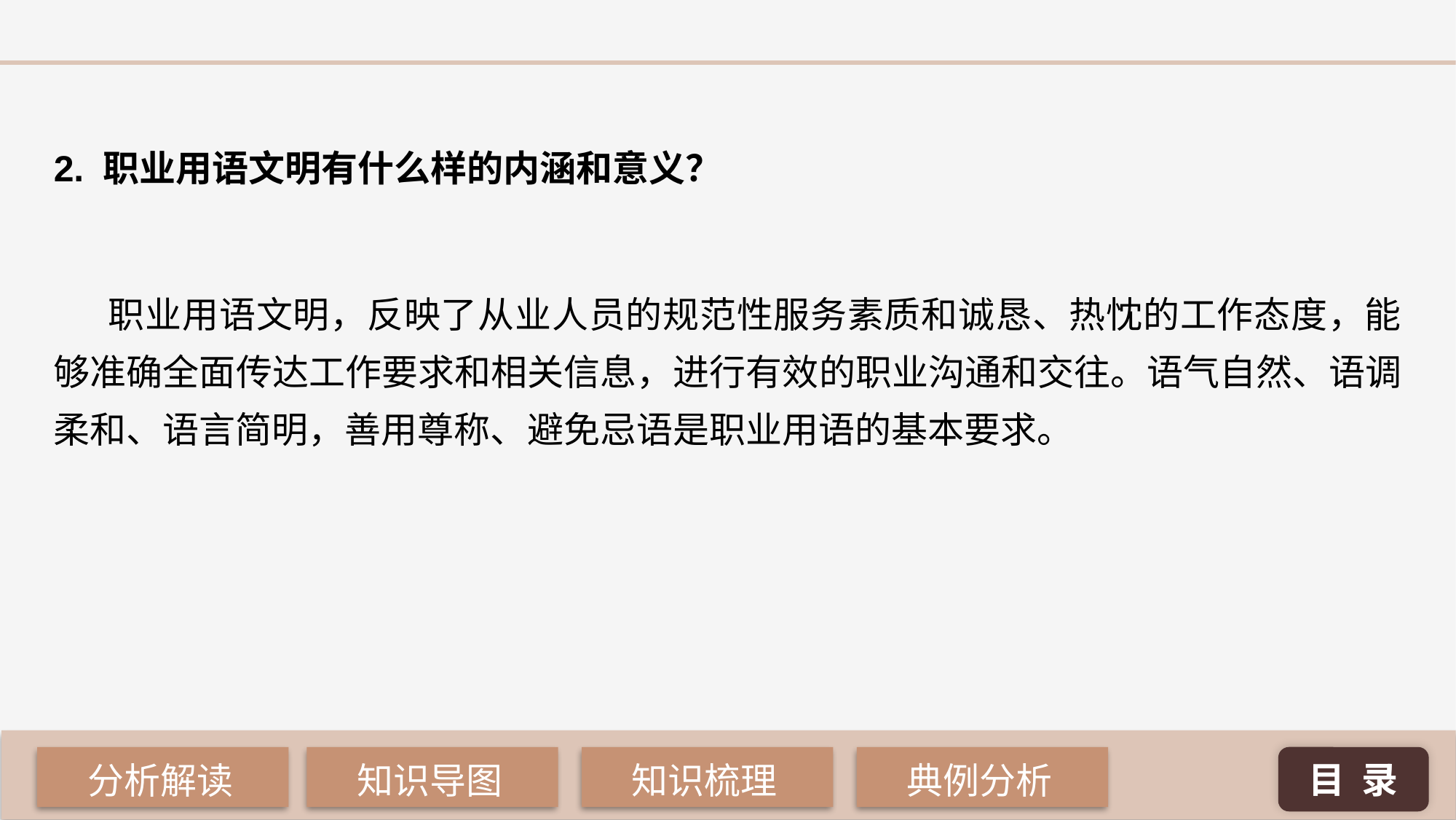

2. 职业用语文明有什么样的内涵和意义？
职业用语文明，反映了从业人员的规范性服务素质和诚恳、热忱的工作态度，能够准确全面传达工作要求和相关信息，进行有效的职业沟通和交往。语气自然、语调柔和、语言简明，善用尊称、避免忌语是职业用语的基本要求。